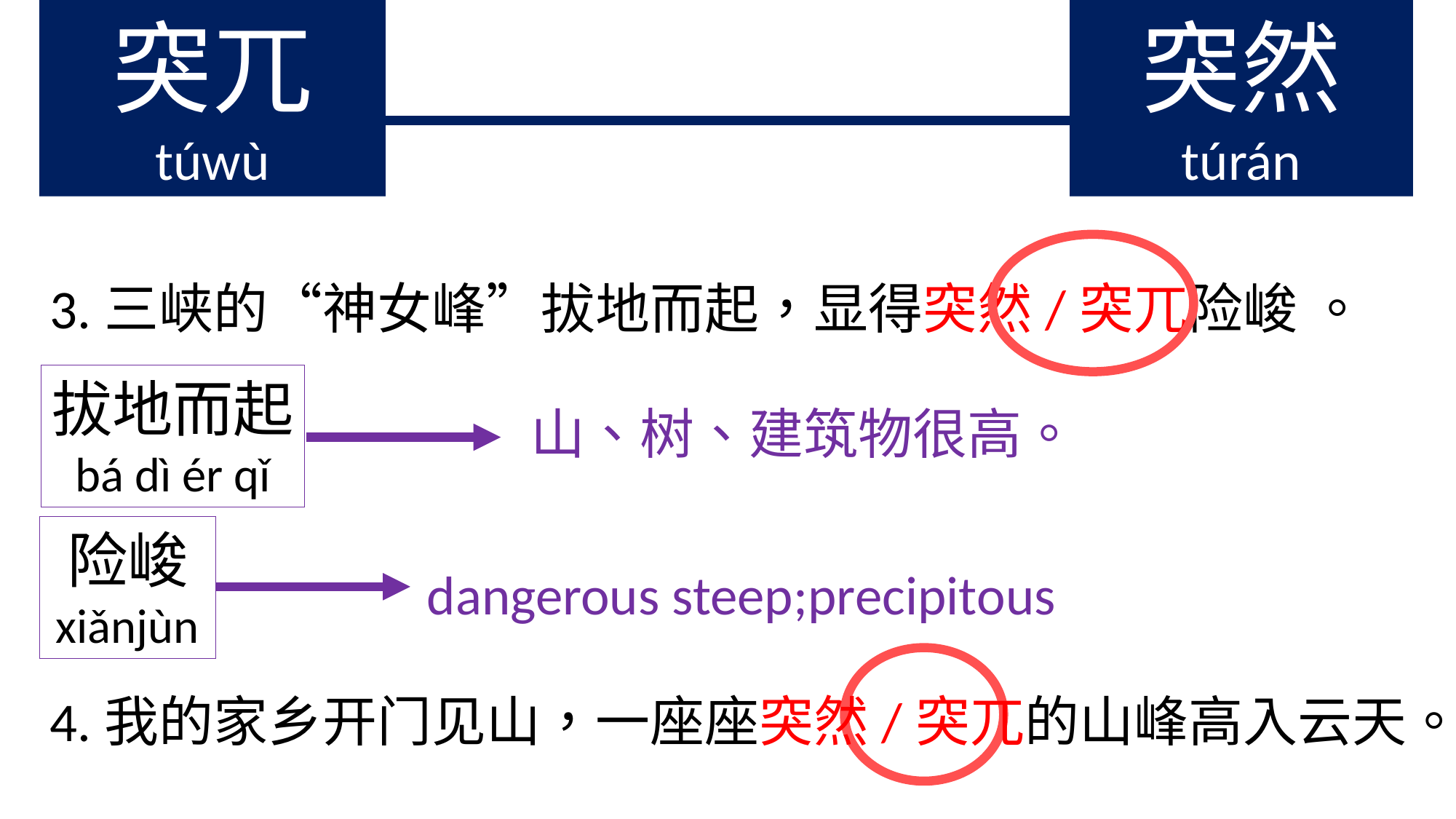

突兀
túwù
突然
túrán

3.三峡的“神女峰”拔地而起，显得突然/突兀险峻 。
拔地而起
bá dì ér qǐ
山、树、建筑物很高。
险峻
xiǎnjùn
dangerous steep;precipitous

4.我的家乡开门见山，一座座突然/突兀的山峰高入云天。